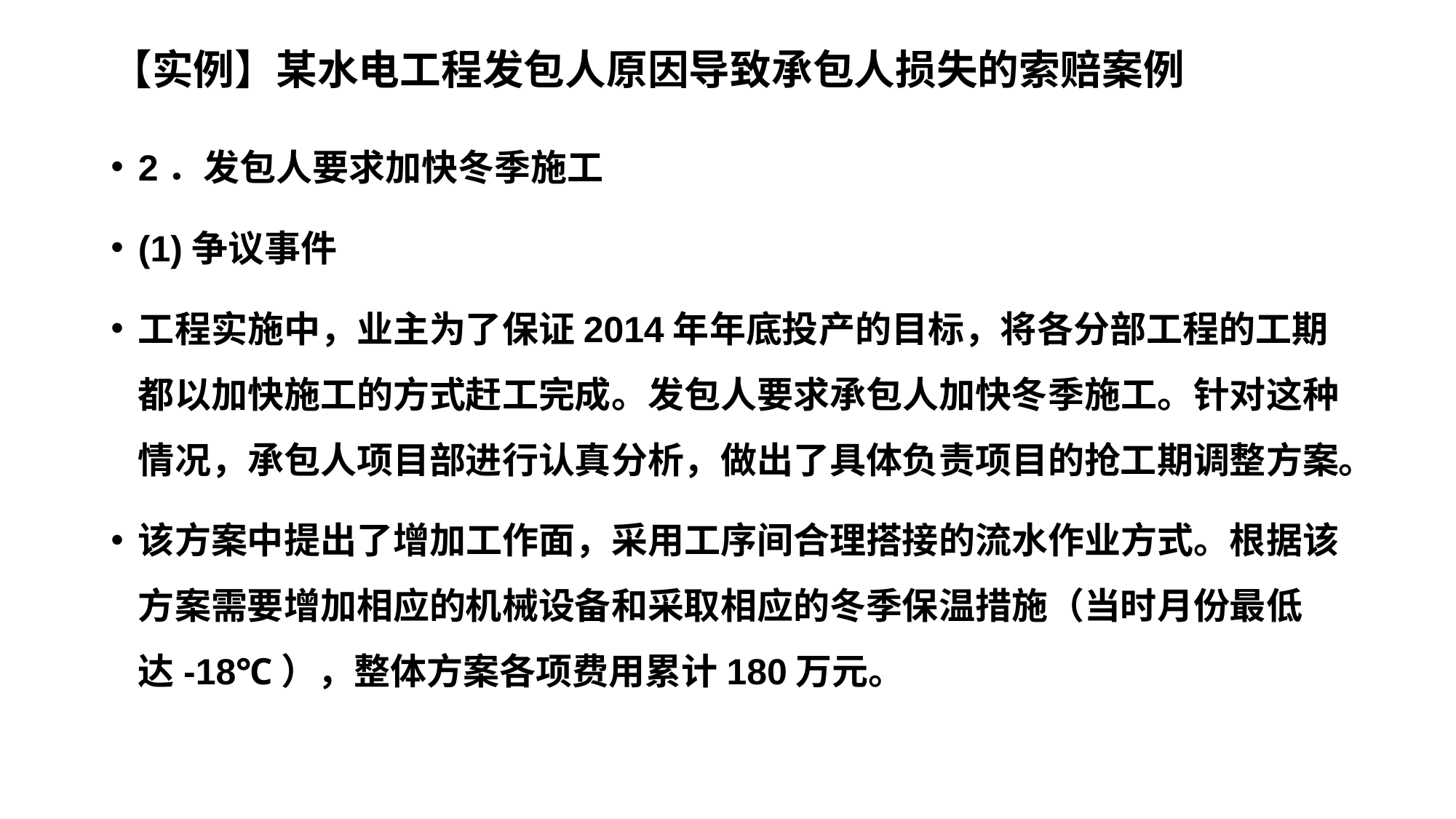

# 【实例】某水电工程发包人原因导致承包人损失的索赔案例
2．发包人要求加快冬季施工
(1)争议事件
工程实施中，业主为了保证2014年年底投产的目标，将各分部工程的工期都以加快施工的方式赶工完成。发包人要求承包人加快冬季施工。针对这种情况，承包人项目部进行认真分析，做出了具体负责项目的抢工期调整方案。
该方案中提出了增加工作面，采用工序间合理搭接的流水作业方式。根据该方案需要增加相应的机械设备和采取相应的冬季保温措施（当时月份最低达-18℃），整体方案各项费用累计180万元。